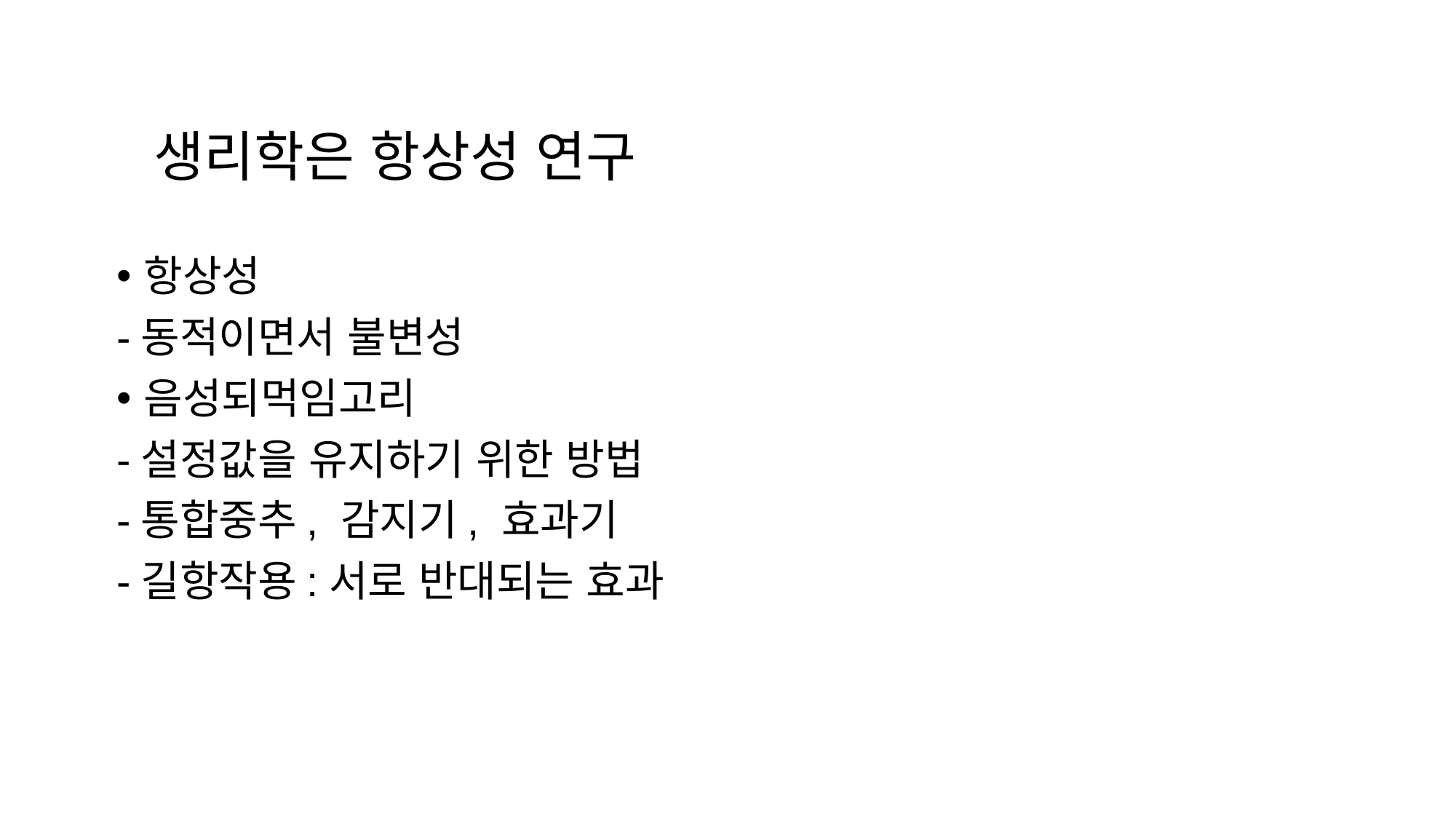

생리학은 항상성 연구
항상성
-동적이면서 불변성
음성되먹임고리
-설정값을 유지하기 위한 방법
-통합중추, 감지기, 효과기
-길항작용:서로 반대되는 효과